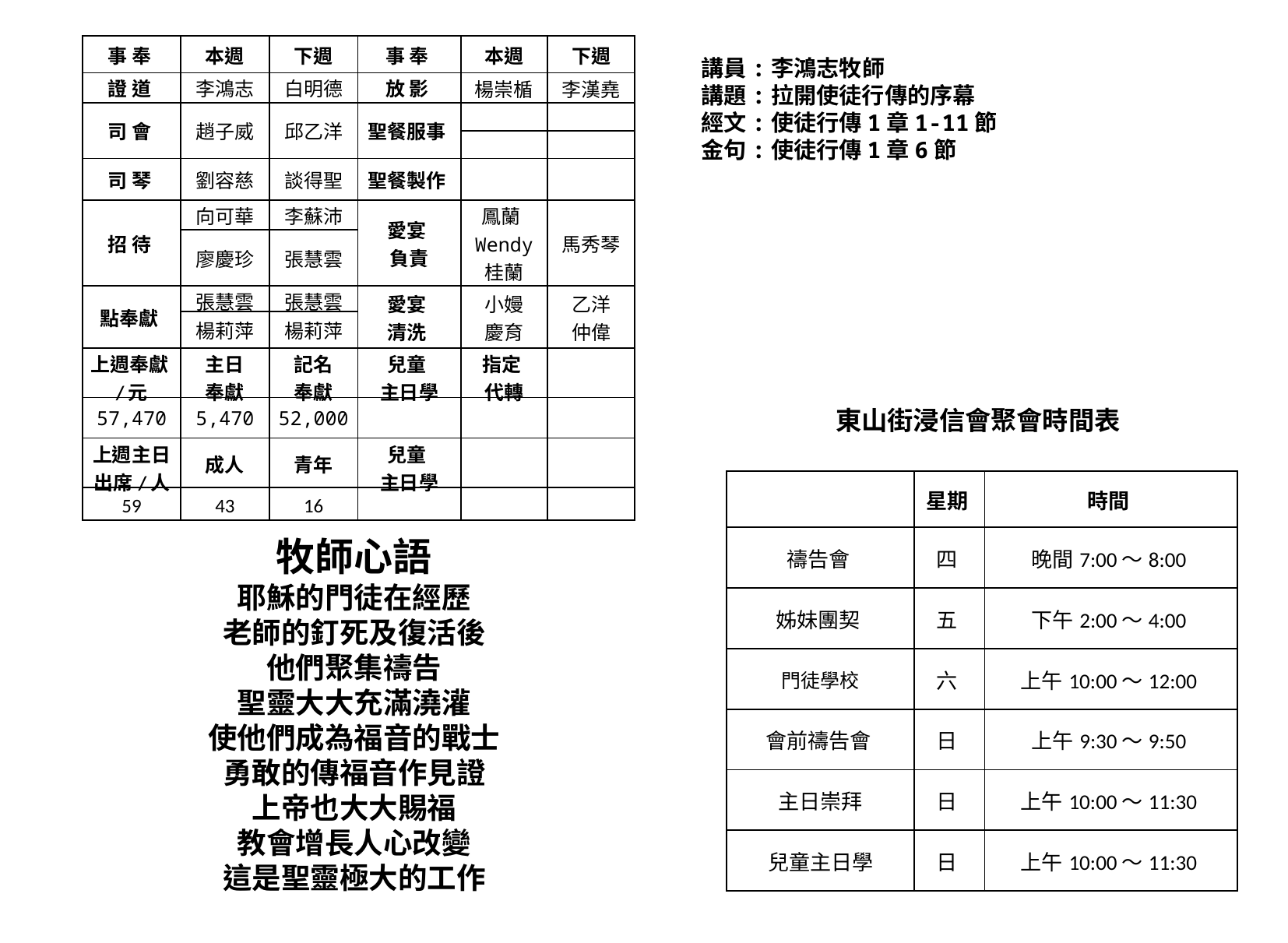

| 事 奉 | 本週 | 下週 | 事 奉 | 本週 | 下週 |
| --- | --- | --- | --- | --- | --- |
| 證 道 | 李鴻志 | 白明德 | 放 影 | 楊崇楯 | 李漢堯 |
| 司 會 | 趙子威 | 邱乙洋 | 聖餐服事 |  |  |
|  |  |  |  |  |  |
| 司 琴 | 劉容慈 | 談得聖 | 聖餐製作 |  |  |
| 招 待 | 向可華 | 李蘇沛 | 愛宴 負責 | 鳳蘭Wendy 桂蘭 | 馬秀琴 |
|  | 廖慶珍 | 張慧雲 |  |  |  |
| 點奉獻 | 張慧雲 | 張慧雲 | 愛宴 清洗 | 小嫚 慶育 | 乙洋 仲偉 |
|  | 楊莉萍 | 楊莉萍 |  |  |  |
| 上週奉獻/元 | 主日 奉獻 | 記名 奉獻 | 兒童 主日學 | 指定 代轉 |  |
| 57,470 | 5,470 | 52,000 |  |  |  |
| 上週主日 出席/人 | 成人 | 青年 | 兒童 主日學 |  |  |
| 59 | 43 | 16 |  |  |  |

講員:李鴻志牧師
講題:拉開使徒行傳的序幕
經文:使徒行傳1章1-11節
金句:使徒行傳1章6節

東山街浸信會聚會時間表
|  | 星期 | 時間 |
| --- | --- | --- |
| 禱告會 | 四 | 晚間7:00～8:00 |
| 姊妹團契 | 五 | 下午2:00～4:00 |
| 門徒學校 | 六 | 上午10:00～12:00 |
| 會前禱告會 | 日 | 上午9:30～9:50 |
| 主日崇拜 | 日 | 上午10:00～11:30 |
| 兒童主日學 | 日 | 上午10:00～11:30 |
牧師心語
耶穌的門徒在經歷
老師的釘死及復活後
他們聚集禱告
聖靈大大充滿澆灌
使他們成為福音的戰士
勇敢的傳福音作見證
上帝也大大賜福
教會增長人心改變
這是聖靈極大的工作